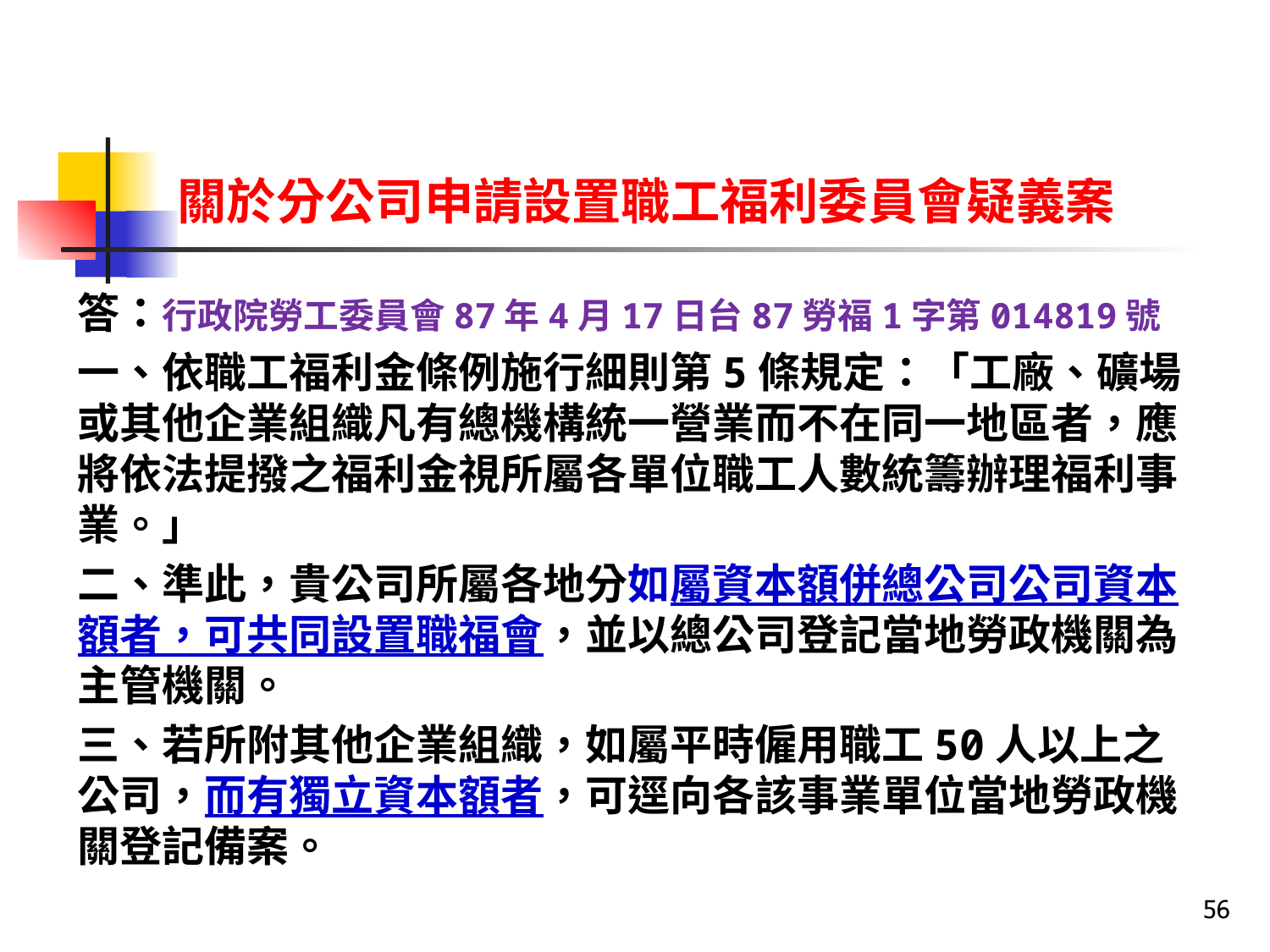

# 關於分公司申請設置職工福利委員會疑義案
答：行政院勞工委員會87年4月17日台87勞福1字第014819號
一、依職工福利金條例施行細則第5條規定：「工廠、礦場或其他企業組織凡有總機構統一營業而不在同一地區者，應將依法提撥之福利金視所屬各單位職工人數統籌辦理福利事業。」
二、準此，貴公司所屬各地分如屬資本額併總公司公司資本額者，可共同設置職福會，並以總公司登記當地勞政機關為主管機關。
三、若所附其他企業組織，如屬平時僱用職工50人以上之公司，而有獨立資本額者，可逕向各該事業單位當地勞政機關登記備案。

56